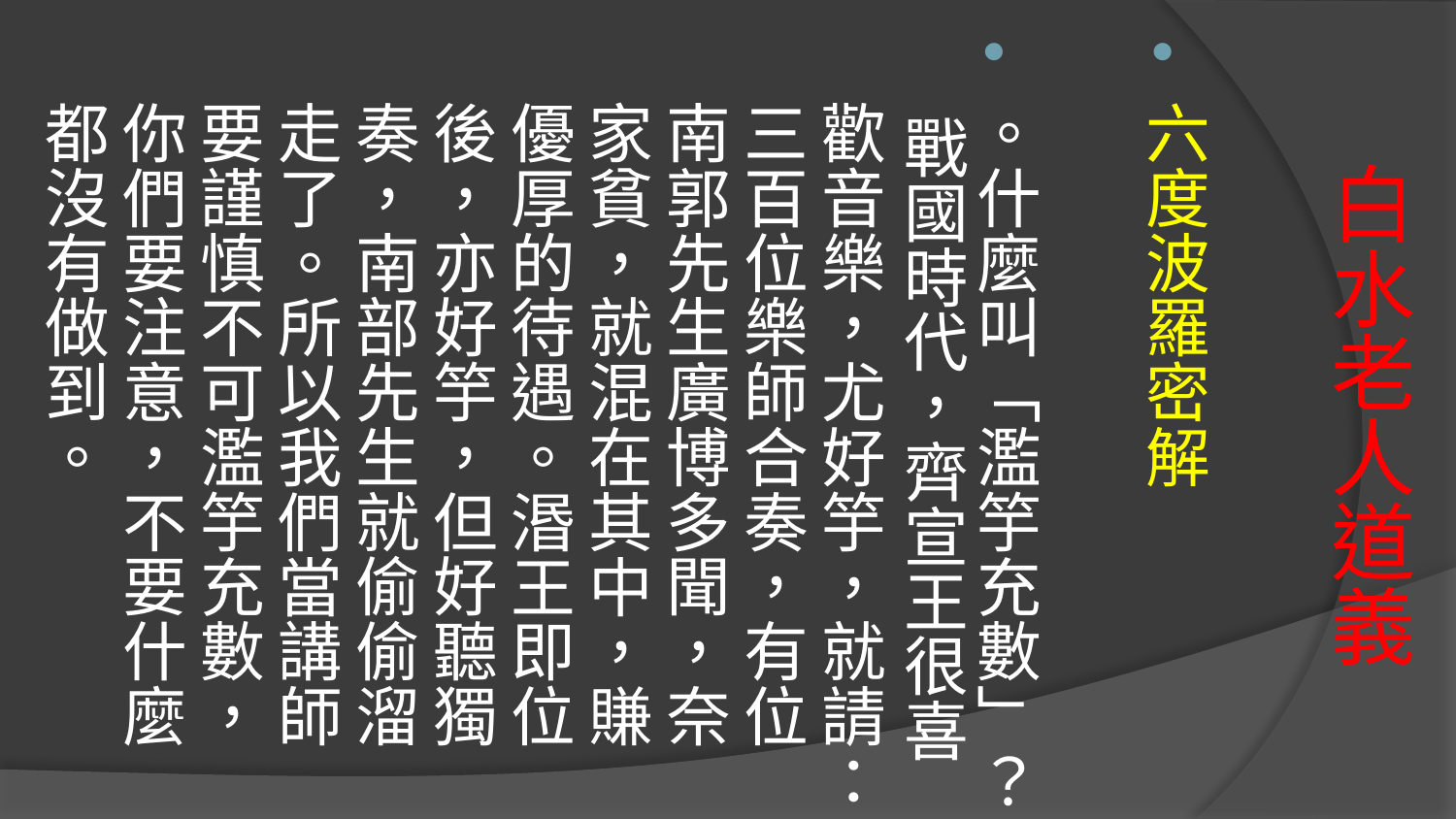

六度波羅密解
。什麼叫「濫竽充數」？ 戰國時代，齊宣王很喜歡音樂，尤好竽，就請：三百位樂師合奏，有位 南郭先生廣博多聞，奈家貧，就混在其中，賺優厚的待遇。湣王即位 後，亦好竽，但好聽獨奏，南部先生就偷偷溜走了。所以我們當講師 要謹慎不可濫竽充數，你們要注意，不要什麼都沒有做到。
# 白水老人道義